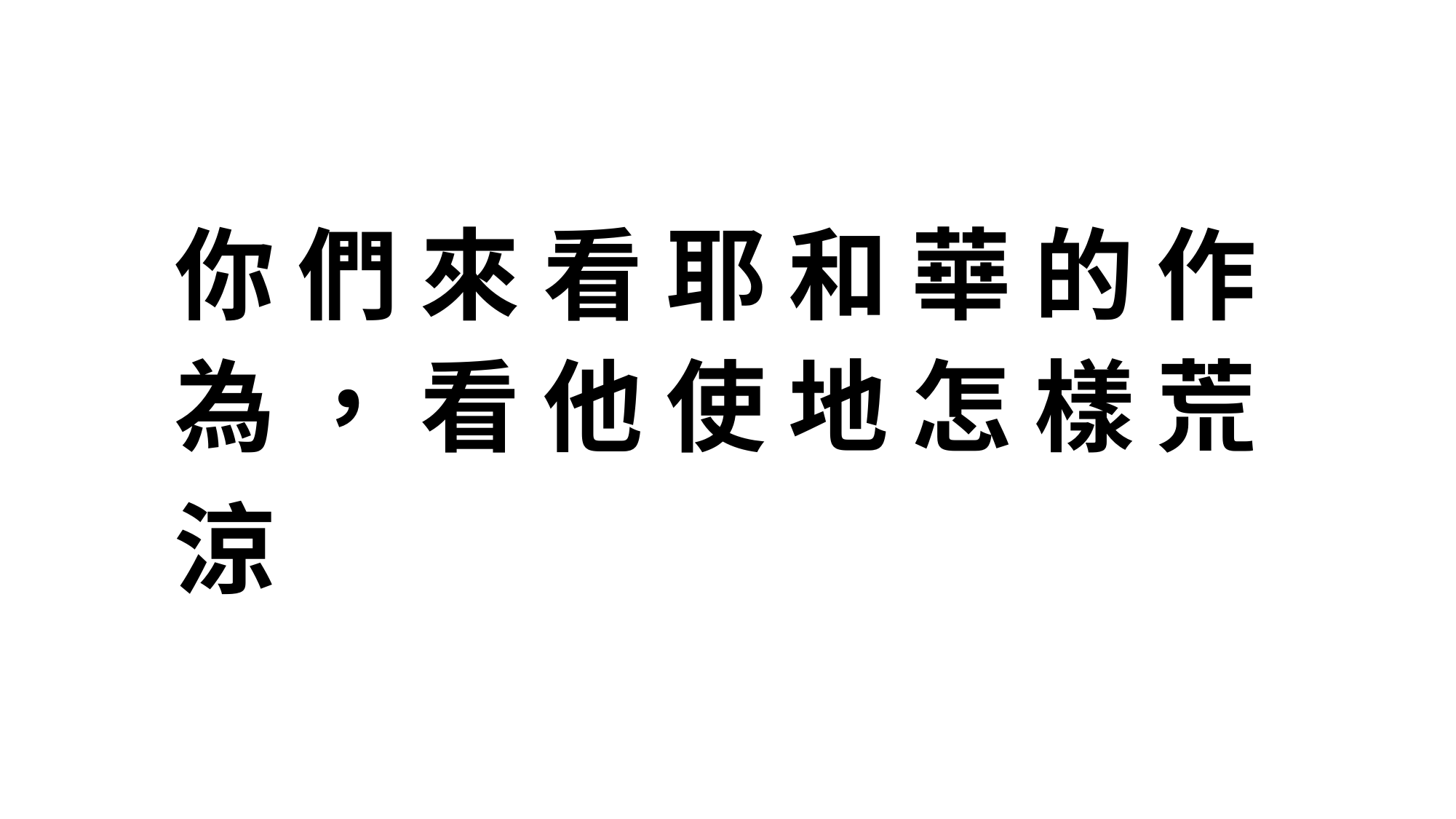

你 們 來 看 耶 和 華 的 作 為 ， 看 他 使 地 怎 樣 荒 涼